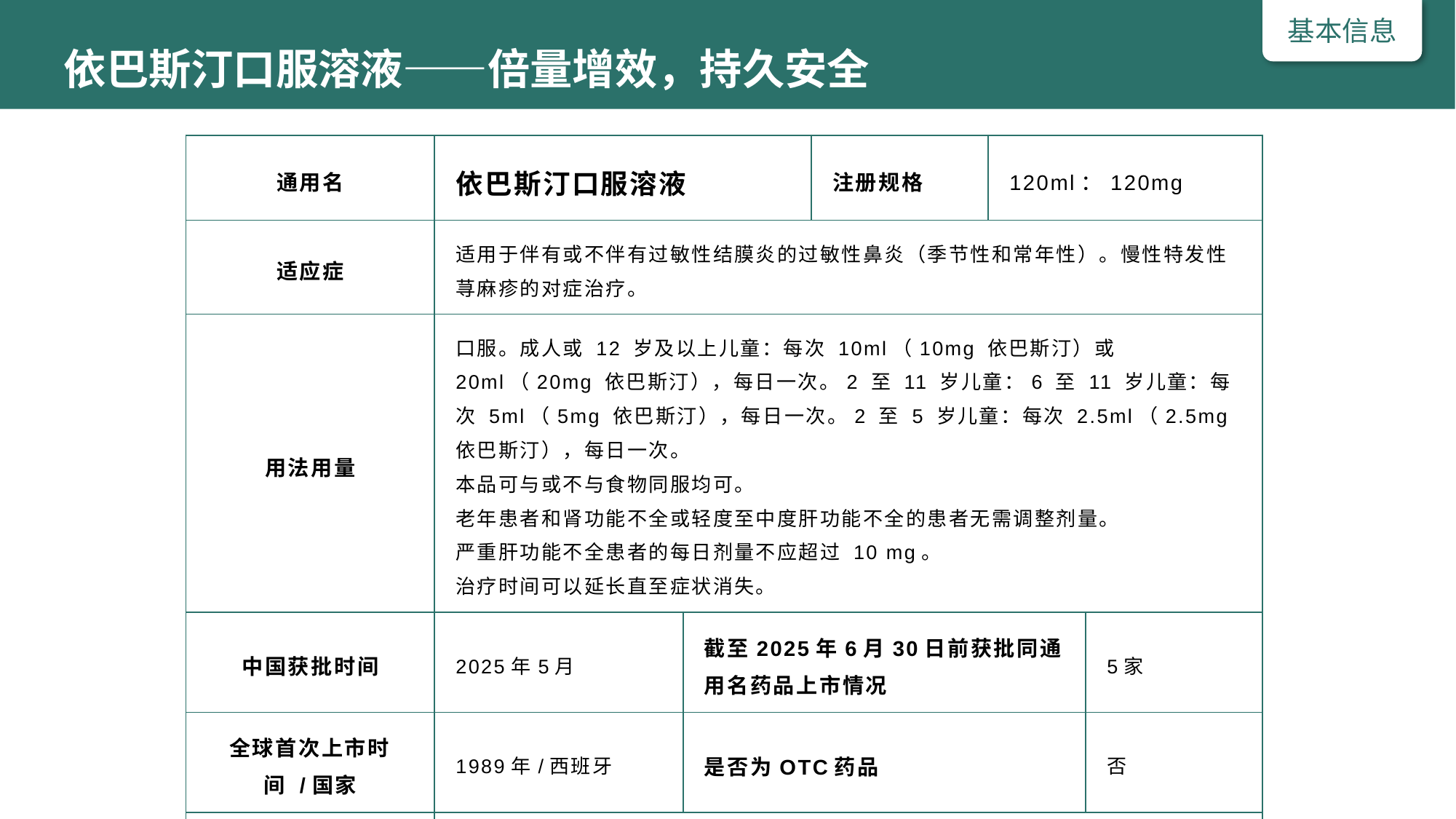

# 依巴斯汀口服溶液——倍量增效，持久安全
基本信息
| 通用名 | 依巴斯汀口服溶液 |  | 注册规格 | 120ml：120mg |  |
| --- | --- | --- | --- | --- | --- |
| 适应症 | 适用于伴有或不伴有过敏性结膜炎的过敏性鼻炎（季节性和常年性）。慢性特发性荨麻疹的对症治疗。 |  |  |  |  |
| 用法用量 | 口服。成人或 12 岁及以上儿童：每次 10ml（10mg 依巴斯汀）或20ml（20mg 依巴斯汀），每日一次。2 至 11 岁儿童：6 至 11 岁儿童：每次 5ml（5mg 依巴斯汀），每日一次。2 至 5 岁儿童：每次 2.5ml（2.5mg 依巴斯汀），每日一次。 本品可与或不与食物同服均可。 老年患者和肾功能不全或轻度至中度肝功能不全的患者无需调整剂量。 严重肝功能不全患者的每日剂量不应超过 10 mg。 治疗时间可以延长直至症状消失。 |  |  |  |  |
| 中国获批时间 | 2025年5月 | 截至2025年6月30日前获批同通用名药品上市情况 |  |  | 5家 |
| 全球首次上市时间 /国家 | 1989年/西班牙 | 是否为OTC药品 |  |  | 否 |
| 参照药品建议 | 地氯雷他定口服溶液：第二代抗组胺类口服溶液剂型药物中销量增长最快应用广泛的目录内药物。 |  |  |  |  |